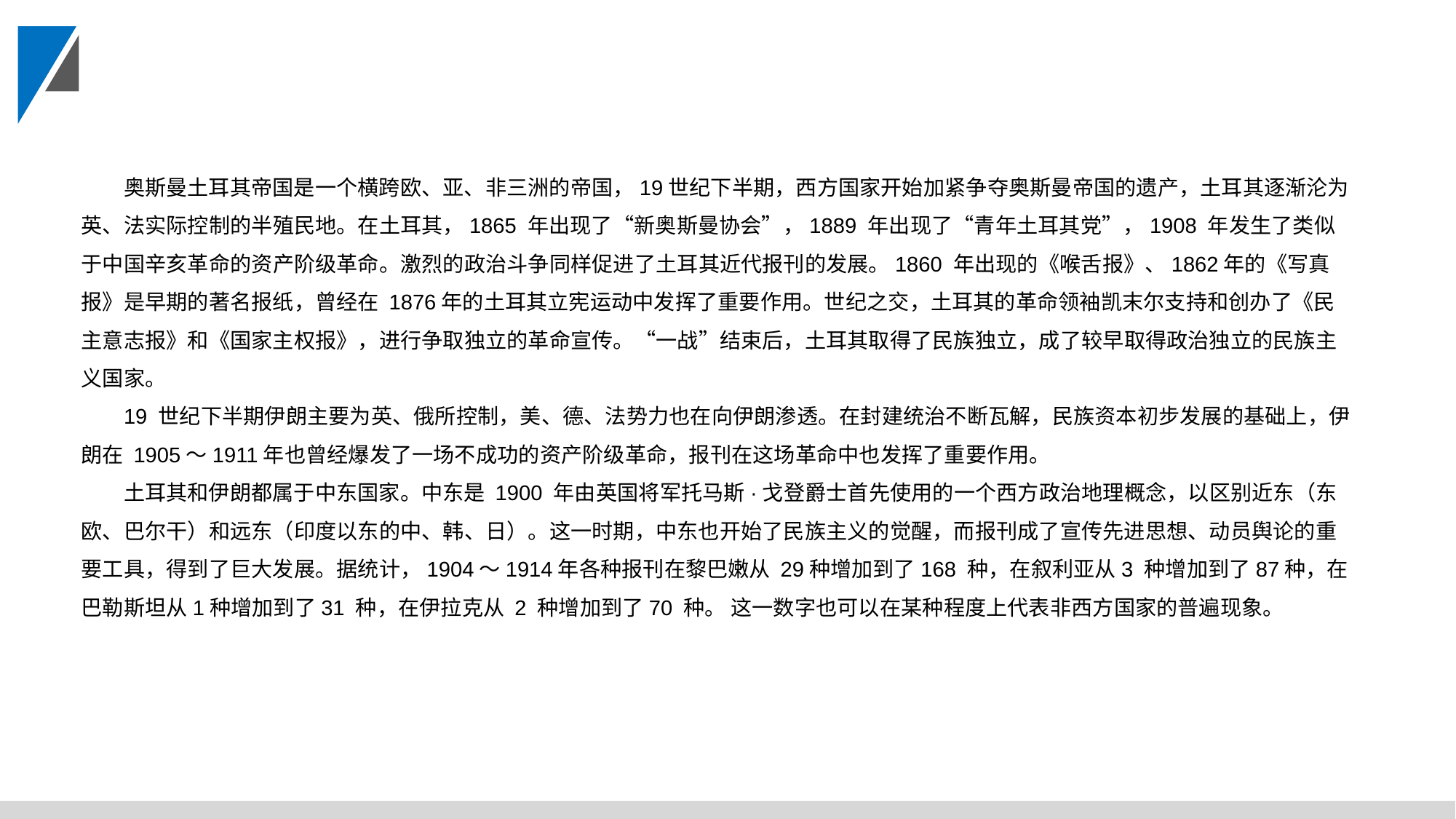

奥斯曼土耳其帝国是一个横跨欧、亚、非三洲的帝国，19世纪下半期，西方国家开始加紧争夺奥斯曼帝国的遗产，土耳其逐渐沦为英、法实际控制的半殖民地。在土耳其，1865 年出现了“新奥斯曼协会”，1889 年出现了“青年土耳其党”，1908 年发生了类似于中国辛亥革命的资产阶级革命。激烈的政治斗争同样促进了土耳其近代报刊的发展。1860 年出现的《喉舌报》、1862年的《写真报》是早期的著名报纸，曾经在 1876年的土耳其立宪运动中发挥了重要作用。世纪之交，土耳其的革命领袖凯末尔支持和创办了《民主意志报》和《国家主权报》，进行争取独立的革命宣传。“一战”结束后，土耳其取得了民族独立，成了较早取得政治独立的民族主义国家。
19 世纪下半期伊朗主要为英、俄所控制，美、德、法势力也在向伊朗渗透。在封建统治不断瓦解，民族资本初步发展的基础上，伊朗在 1905～1911年也曾经爆发了一场不成功的资产阶级革命，报刊在这场革命中也发挥了重要作用。
土耳其和伊朗都属于中东国家。中东是 1900 年由英国将军托马斯·戈登爵士首先使用的一个西方政治地理概念，以区别近东（东欧、巴尔干）和远东（印度以东的中、韩、日）。这一时期，中东也开始了民族主义的觉醒，而报刊成了宣传先进思想、动员舆论的重要工具，得到了巨大发展。据统计，1904～1914年各种报刊在黎巴嫩从 29种增加到了168 种，在叙利亚从3 种增加到了87种，在巴勒斯坦从1种增加到了31 种，在伊拉克从 2 种增加到了70 种。 这一数字也可以在某种程度上代表非西方国家的普遍现象。